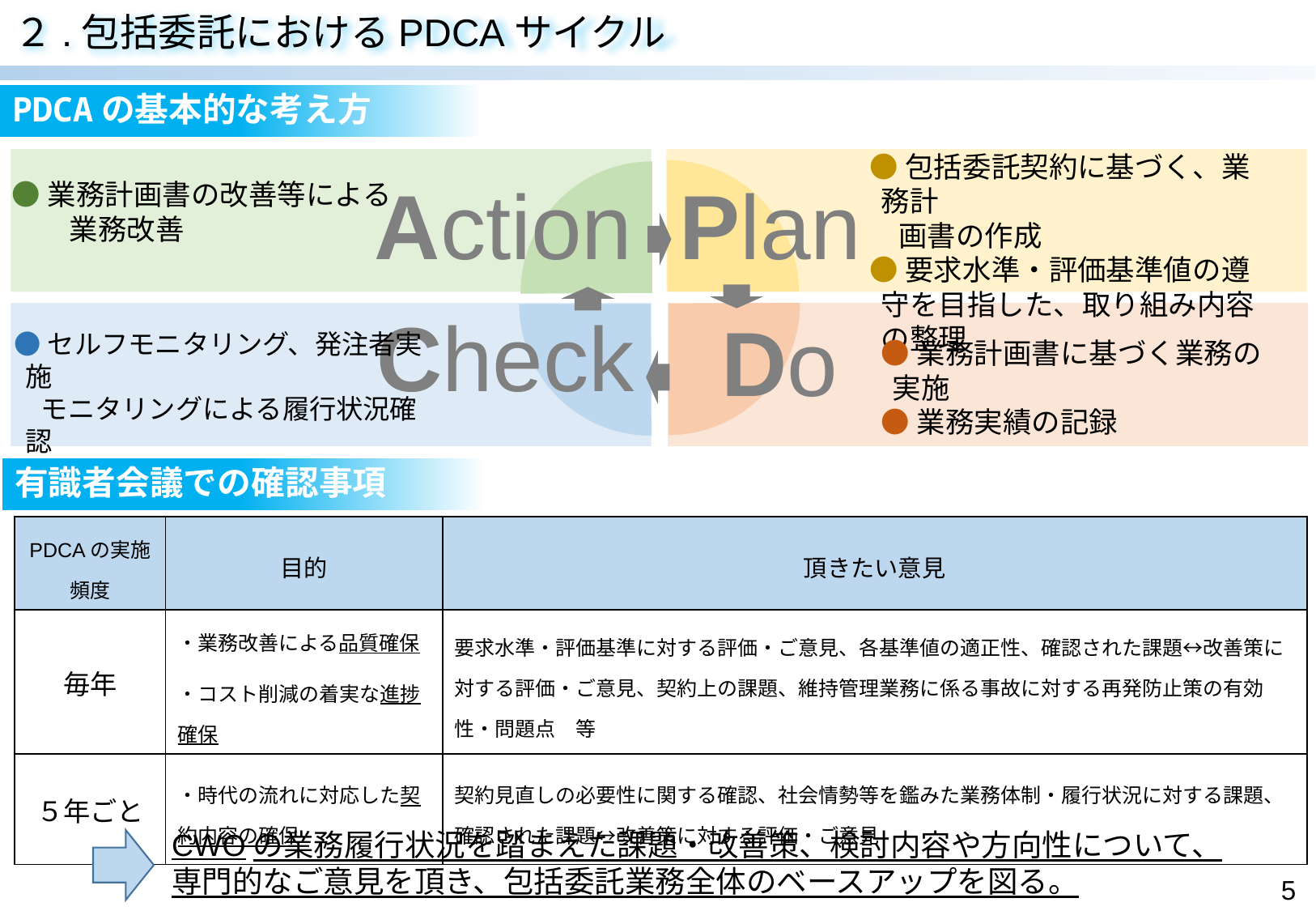

２.包括委託におけるPDCAサイクル
PDCAの基本的な考え方
●包括委託契約に基づく、業務計
　画書の作成
●要求水準・評価基準値の遵守を目指した、取り組み内容の整理

Plan
Action
●業務計画書の改善等による
　　業務改善

Check
Do

●セルフモニタリング、発注者実施
　モニタリングによる履行状況確認
●改善点抽出
●業務計画書に基づく業務の実施
●業務実績の記録

有識者会議での確認事項
| PDCAの実施頻度 | 目的 | 頂きたい意見 |
| --- | --- | --- |
| 毎年 | ・業務改善による品質確保 ・コスト削減の着実な進捗確保 | 要求水準・評価基準に対する評価・ご意見、各基準値の適正性、確認された課題↔改善策に対する評価・ご意見、契約上の課題、維持管理業務に係る事故に対する再発防止策の有効性・問題点　等 |
| ５年ごと | ・時代の流れに対応した契約内容の確保 | 契約見直しの必要性に関する確認、社会情勢等を鑑みた業務体制・履行状況に対する課題、確認された課題↔改善策に対する評価・ご意見 |
CWOの業務履行状況を踏まえた課題・改善策、検討内容や方向性について、専門的なご意見を頂き、包括委託業務全体のベースアップを図る。

5